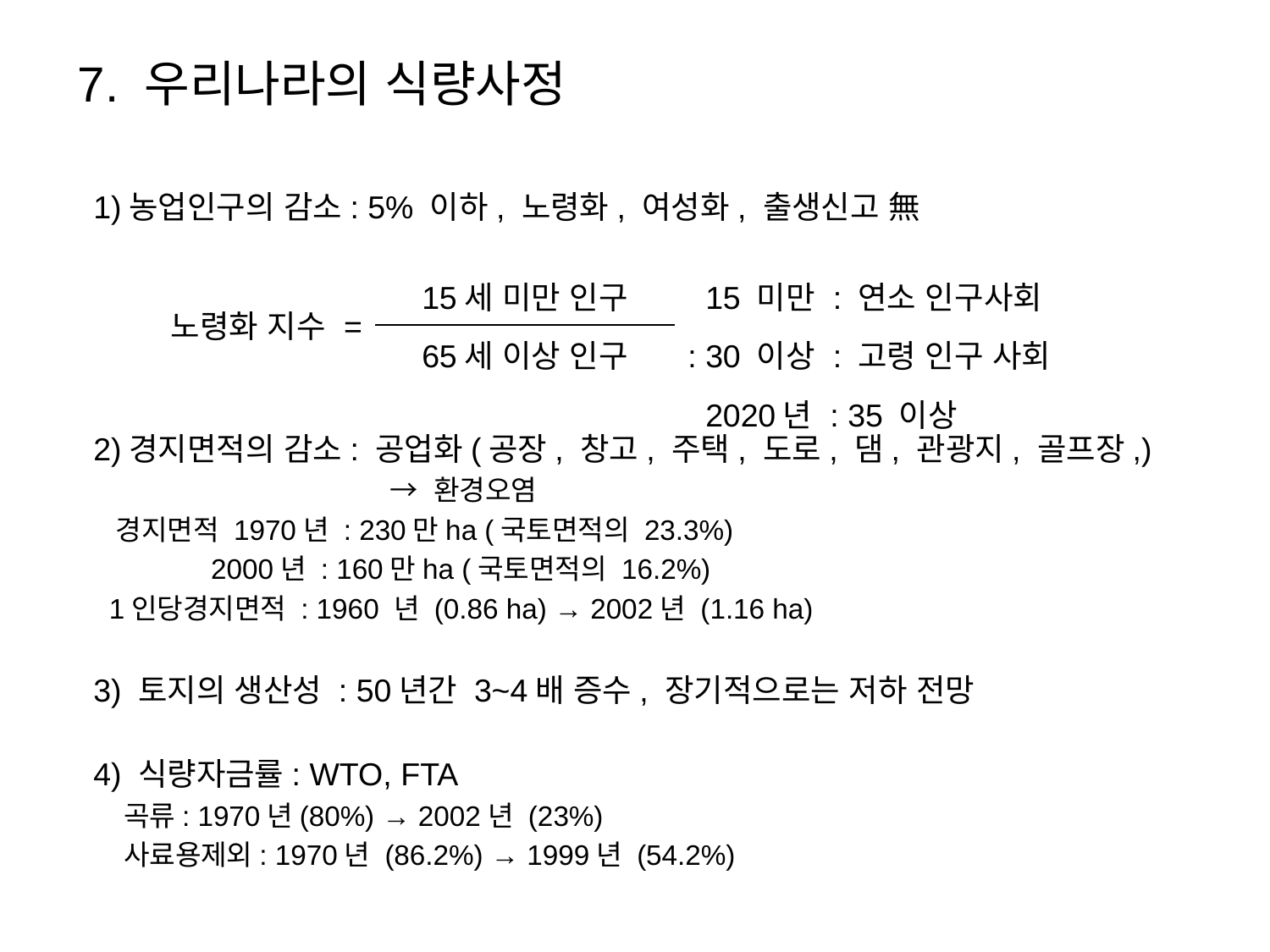

7. 우리나라의 식량사정

  1)농업인구의 감소: 5% 이하, 노령화, 여성화, 출생신고 無

  2)경지면적의 감소: 공업화(공장, 창고, 주택, 도로, 댐, 관광지, 골프장,)
                                        → 환경오염
    경지면적 1970년 : 230만ha (국토면적의 23.3%)
                 2000년 : 160만ha (국토면적의 16.2%)
    1인당경지면적 : 1960 년 (0.86 ha) → 2002년 (1.16 ha)

  3) 토지의 생산성 : 50년간 3~4배 증수, 장기적으로는 저하 전망

  4) 식량자금률: WTO, FTA
     곡류: 1970년(80%) → 2002년 (23%)
     사료용제외: 1970년 (86.2%) → 1999년 (54.2%)
| 노령화 지수 = | 15세 미만 인구 | 15 미만 : 연소 인구사회 |
| --- | --- | --- |
|  | 65세 이상 인구 | : 30 이상 : 고령 인구 사회 |
|  |  | 2020년 : 35 이상 |